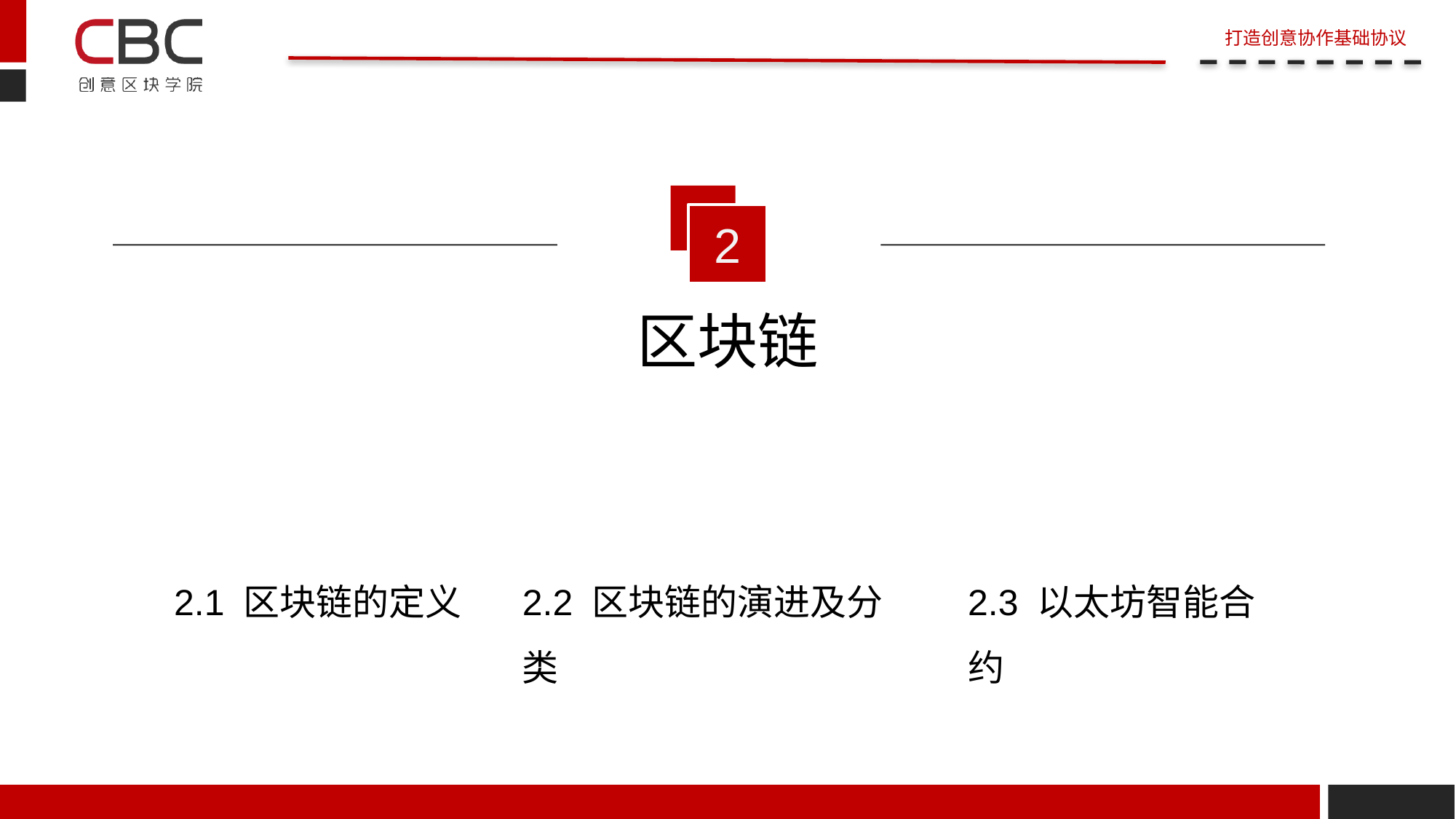

2

区块链
2.1 区块链的定义
2.2 区块链的演进及分类
2.3 以太坊智能合约
5